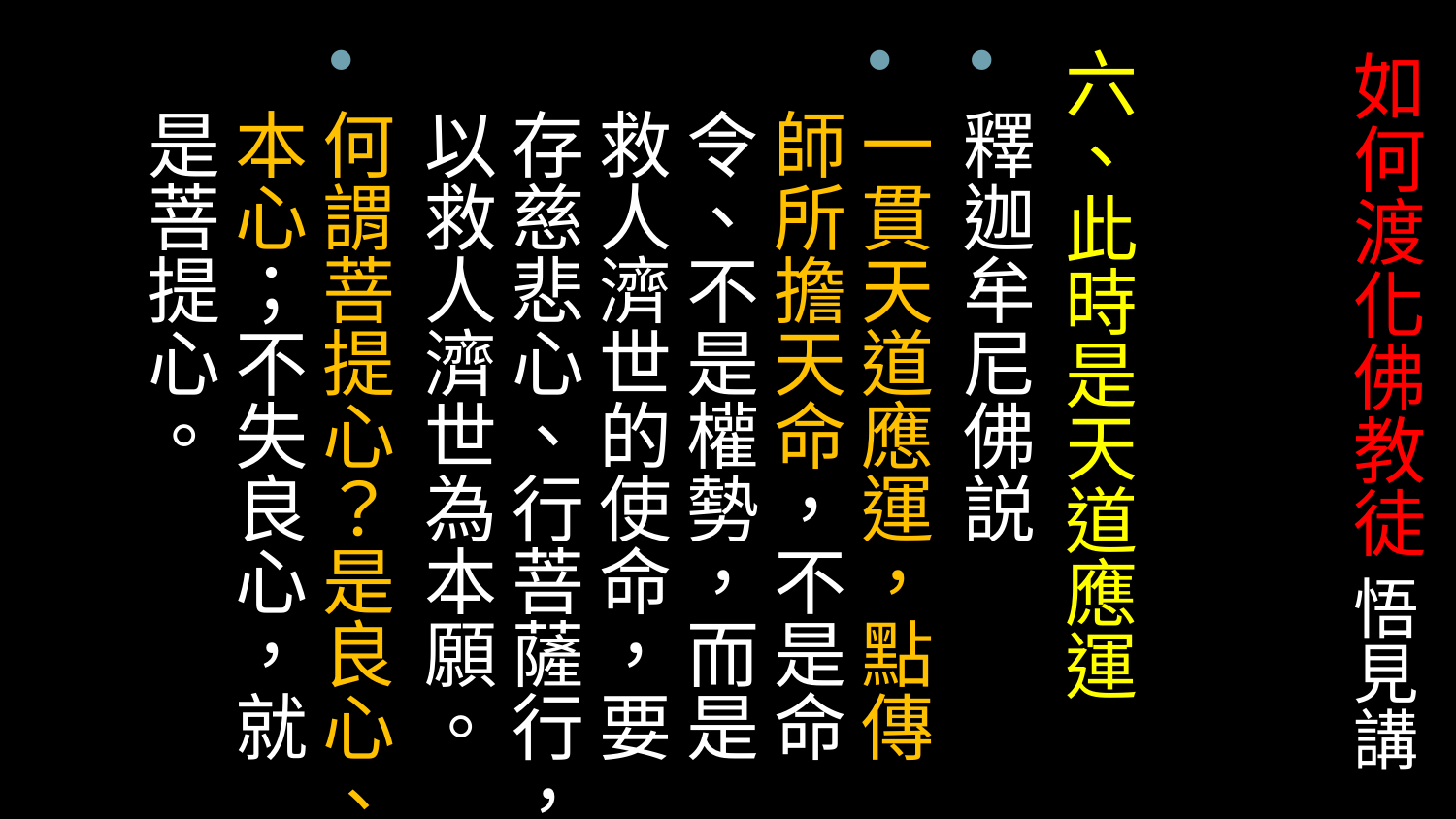

六、此時是天道應運
釋迦牟尼佛説
一貫天道應運，點傳師所擔天命，不是命令、不是權勢，而是救人濟世的使命，要存慈悲心、行菩薩行，以救人濟世為本願。
何謂菩提心？是良心、本心；不失良心，就是菩提心。

# 如何渡化佛教徒 悟見講